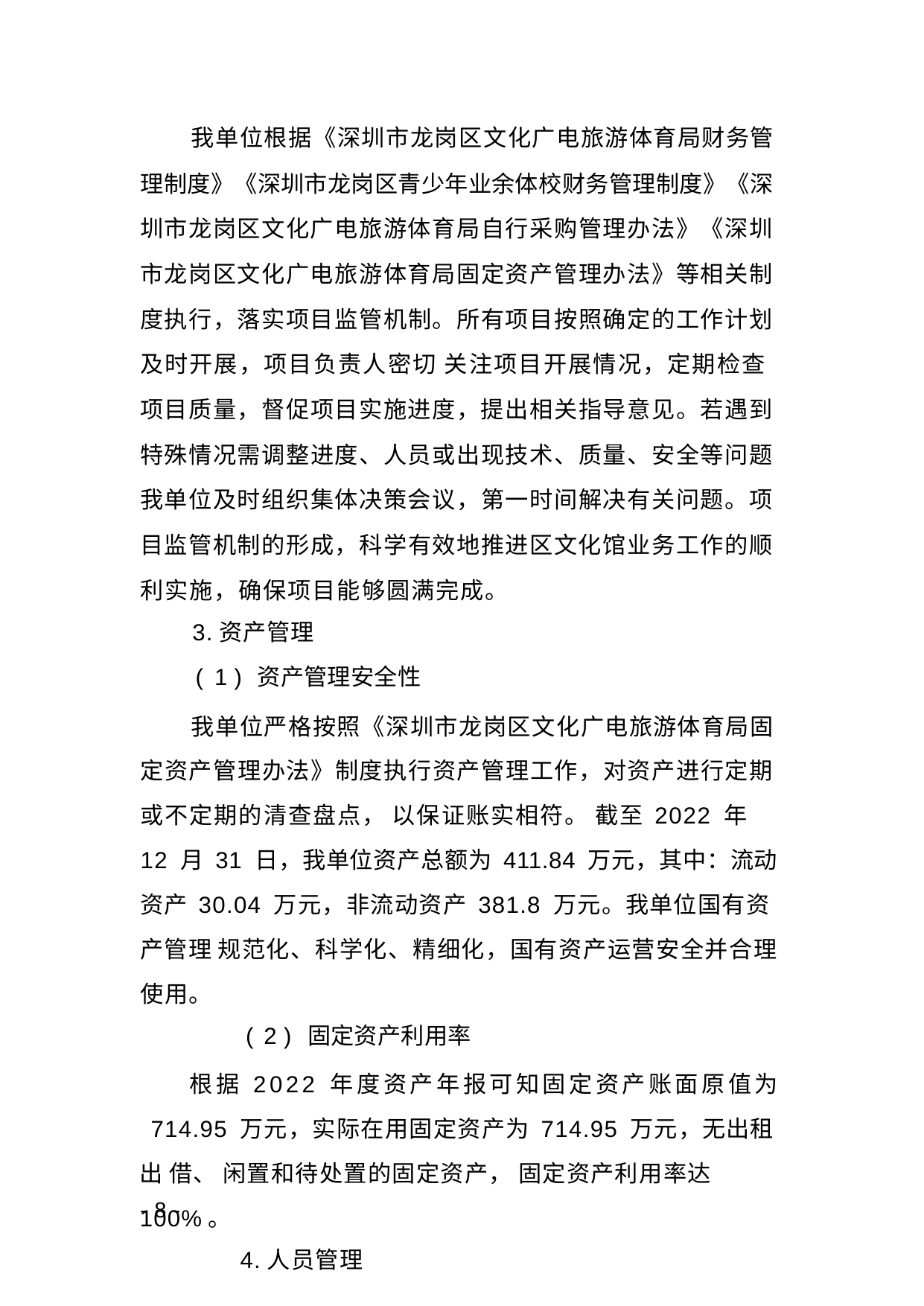

我单位根据《深圳市龙岗区文化广电旅游体育局财务管
理制度》《深圳市龙岗区青少年业余体校财务管理制度》《深 圳市龙岗区文化广电旅游体育局自行采购管理办法》《深圳 市龙岗区文化广电旅游体育局固定资产管理办法》等相关制 度执行，落实项目监管机制。所有项目按照确定的工作计划 及时开展，项目负责人密切 关注项目开展情况，定期检查 项目质量，督促项目实施进度，提出相关指导意见。若遇到 特殊情况需调整进度、人员或出现技术、质量、安全等问题 我单位及时组织集体决策会议，第一时间解决有关问题。项 目监管机制的形成，科学有效地推进区文化馆业务工作的顺 利实施，确保项目能够圆满完成。
3.资产管理
( 1 ) 资产管理安全性
我单位严格按照《深圳市龙岗区文化广电旅游体育局固 定资产管理办法》制度执行资产管理工作，对资产进行定期 或不定期的清查盘点， 以保证账实相符。 截至 2022 年 12 月 31 日，我单位资产总额为 411.84 万元，其中：流动资产 30.04 万元，非流动资产 381.8 万元。我单位国有资产管理 规范化、科学化、精细化，国有资产运营安全并合理使用。
( 2 ) 固定资产利用率
根据 2022 年度资产年报可知固定资产账面原值为 714.95 万元，实际在用固定资产为 714.95 万元，无出租出 借、 闲置和待处置的固定资产， 固定资产利用率达 100%。

4.人员管理

- 8 -